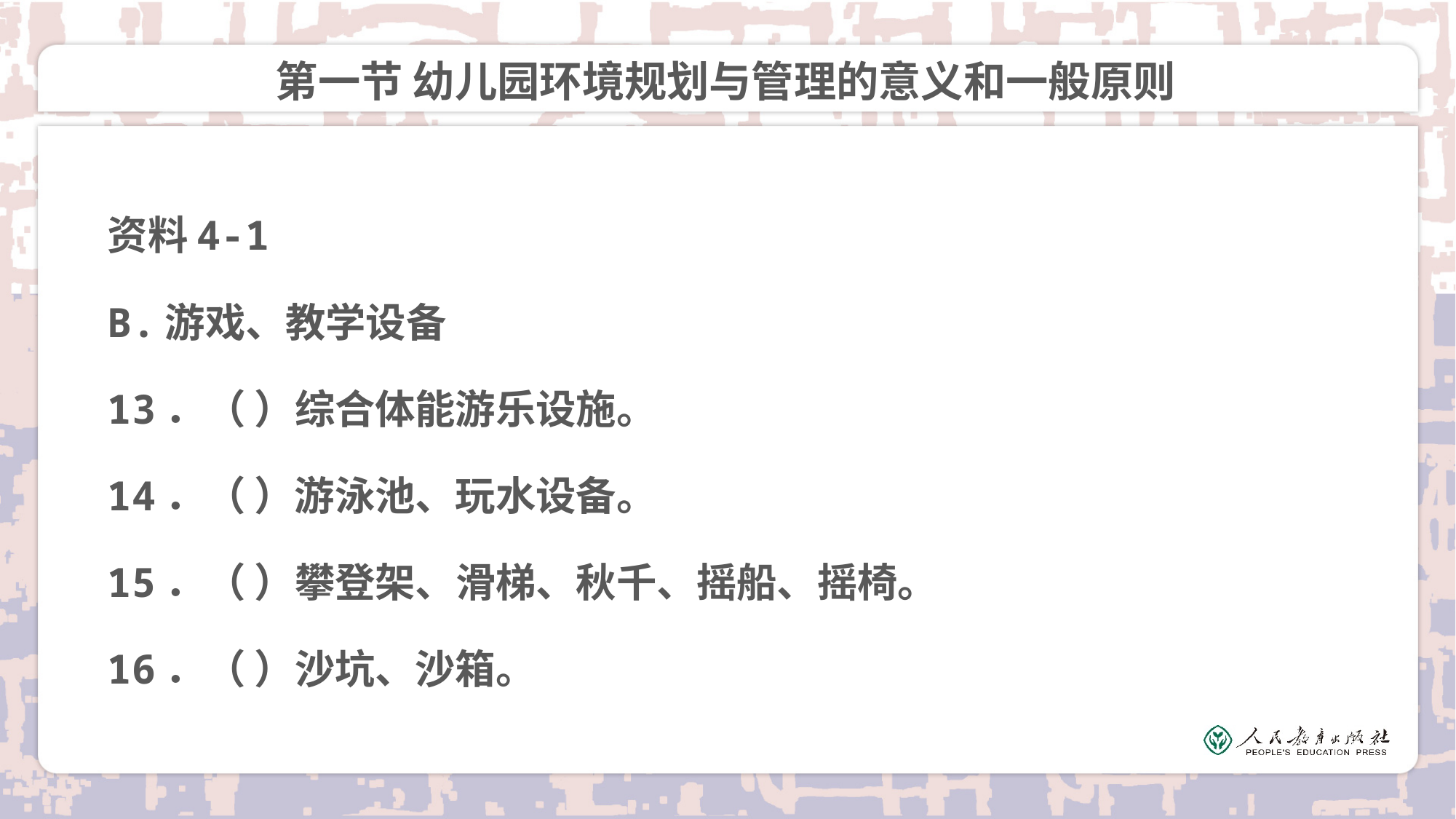

# 第一节 幼儿园环境规划与管理的意义和一般原则
资料4-1
B.游戏、教学设备
13．（ ）综合体能游乐设施。
14．（ ）游泳池、玩水设备。
15．（ ）攀登架、滑梯、秋千、摇船、摇椅。
16．（ ）沙坑、沙箱。